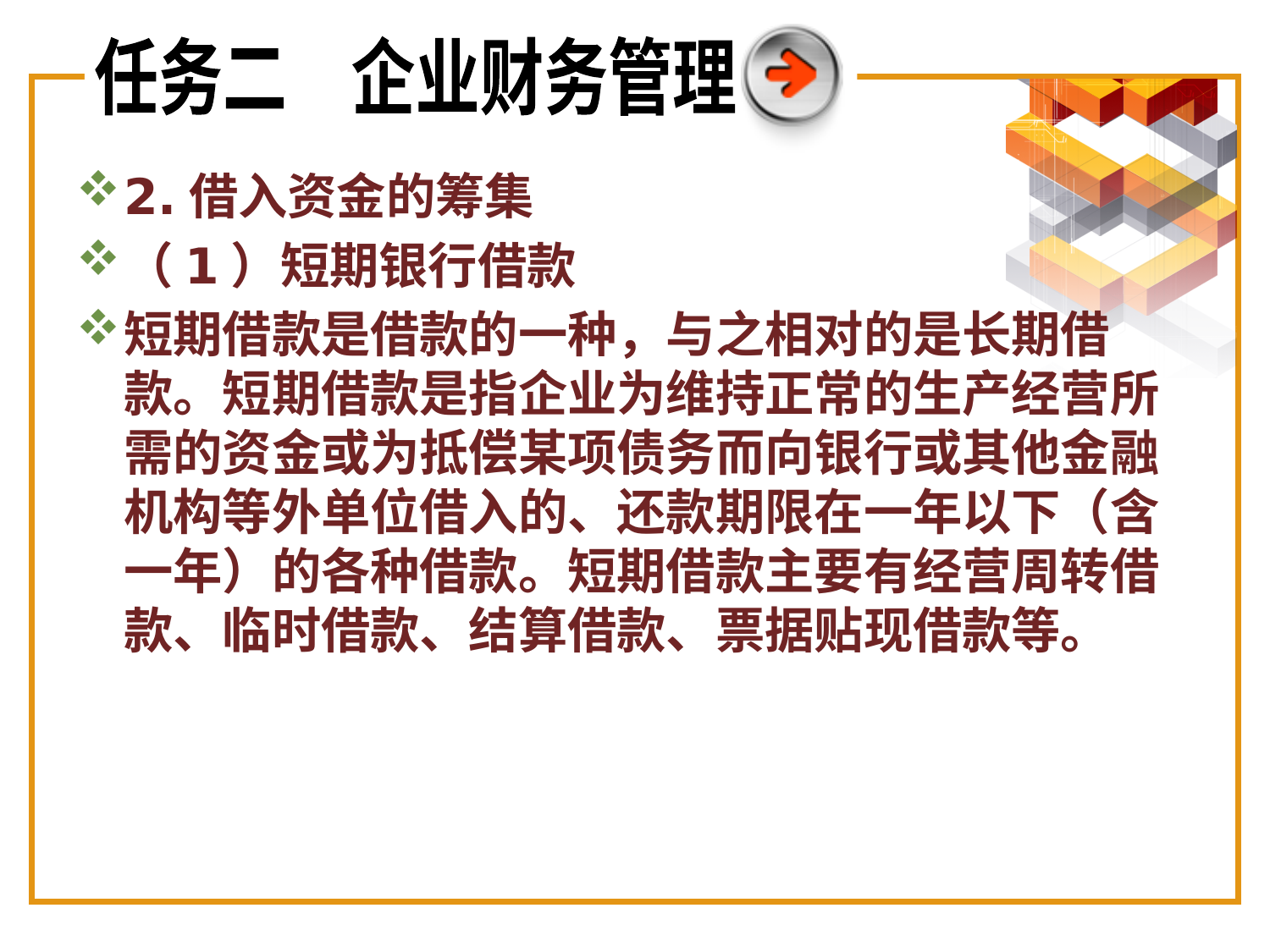

任务二　企业财务管理
2.借入资金的筹集
（1）短期银行借款
短期借款是借款的一种，与之相对的是长期借款。短期借款是指企业为维持正常的生产经营所需的资金或为抵偿某项债务而向银行或其他金融机构等外单位借入的、还款期限在一年以下（含一年）的各种借款。短期借款主要有经营周转借款、临时借款、结算借款、票据贴现借款等。